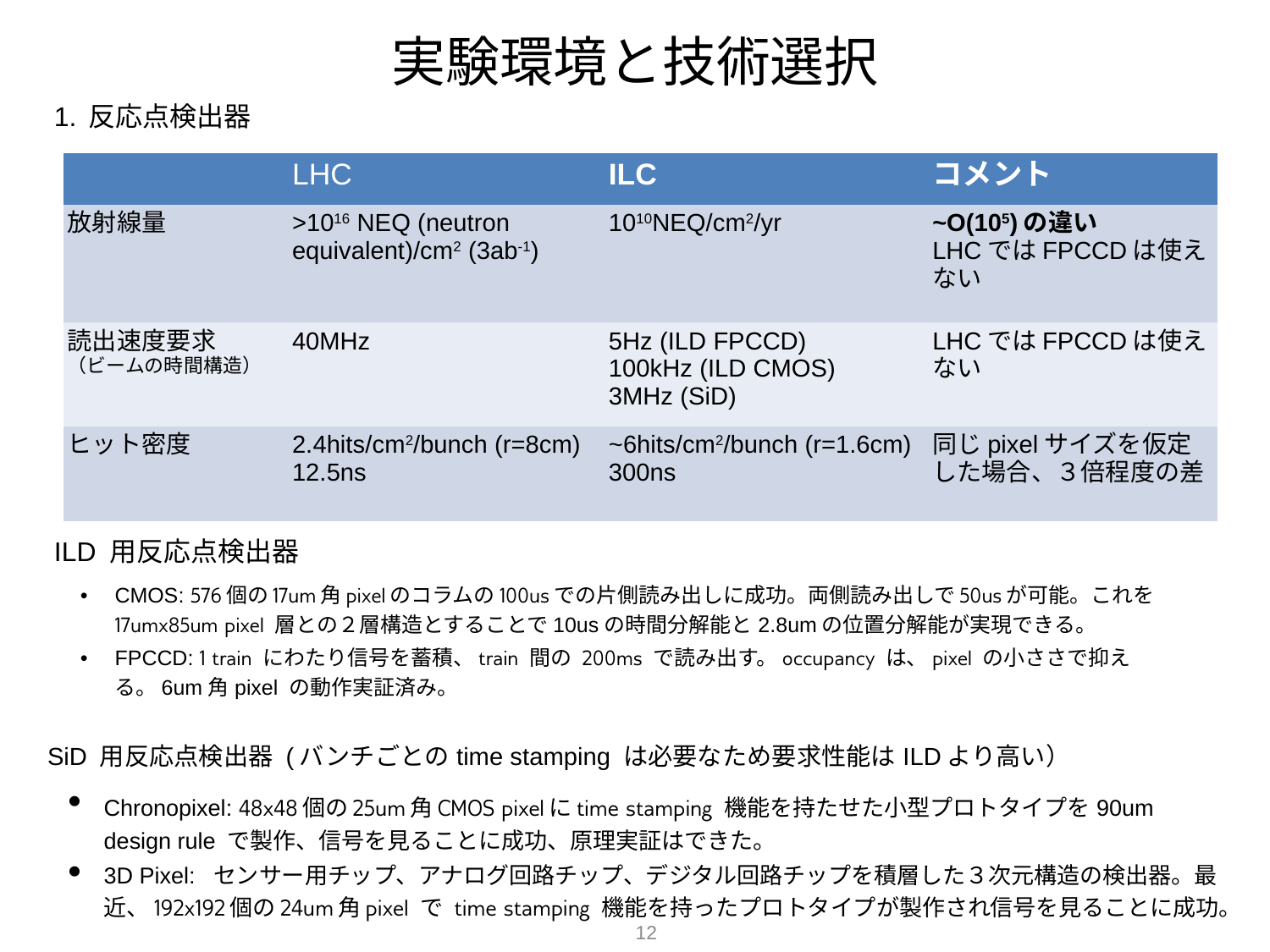

実験環境と技術選択
1. 反応点検出器
|  | LHC | ILC | コメント |
| --- | --- | --- | --- |
| 放射線量 | >1016 NEQ (neutron equivalent)/cm2 (3ab-1) | 1010NEQ/cm2/yr | ~O(105)の違い LHCではFPCCDは使えない |
| 読出速度要求 （ビームの時間構造） | 40MHz | 5Hz (ILD FPCCD) 100kHz (ILD CMOS) 3MHz (SiD) | LHCではFPCCDは使えない |
| ヒット密度 | 2.4hits/cm2/bunch (r=8cm) 12.5ns | ~6hits/cm2/bunch (r=1.6cm) 300ns | 同じpixelサイズを仮定した場合、３倍程度の差 |
ILD 用反応点検出器
CMOS: 576個の17um角pixelのコラムの100usでの片側読み出しに成功。両側読み出しで50usが可能。これを17umx85um pixel 層との２層構造とすることで10usの時間分解能と2.8umの位置分解能が実現できる。
FPCCD: 1 train にわたり信号を蓄積、train 間の 200ms で読み出す。occupancy は、pixel の小ささで抑える。6um角pixel の動作実証済み。
SiD 用反応点検出器 (バンチごとのtime stamping は必要なため要求性能はILDより高い）
Chronopixel: 48x48個の25um角CMOS pixelにtime stamping 機能を持たせた小型プロトタイプを90um design rule で製作、信号を見ることに成功、原理実証はできた。
3D Pixel:  センサー用チップ、アナログ回路チップ、デジタル回路チップを積層した３次元構造の検出器。最近、192x192個の24um角pixel で time stamping 機能を持ったプロトタイプが製作され信号を見ることに成功。
12